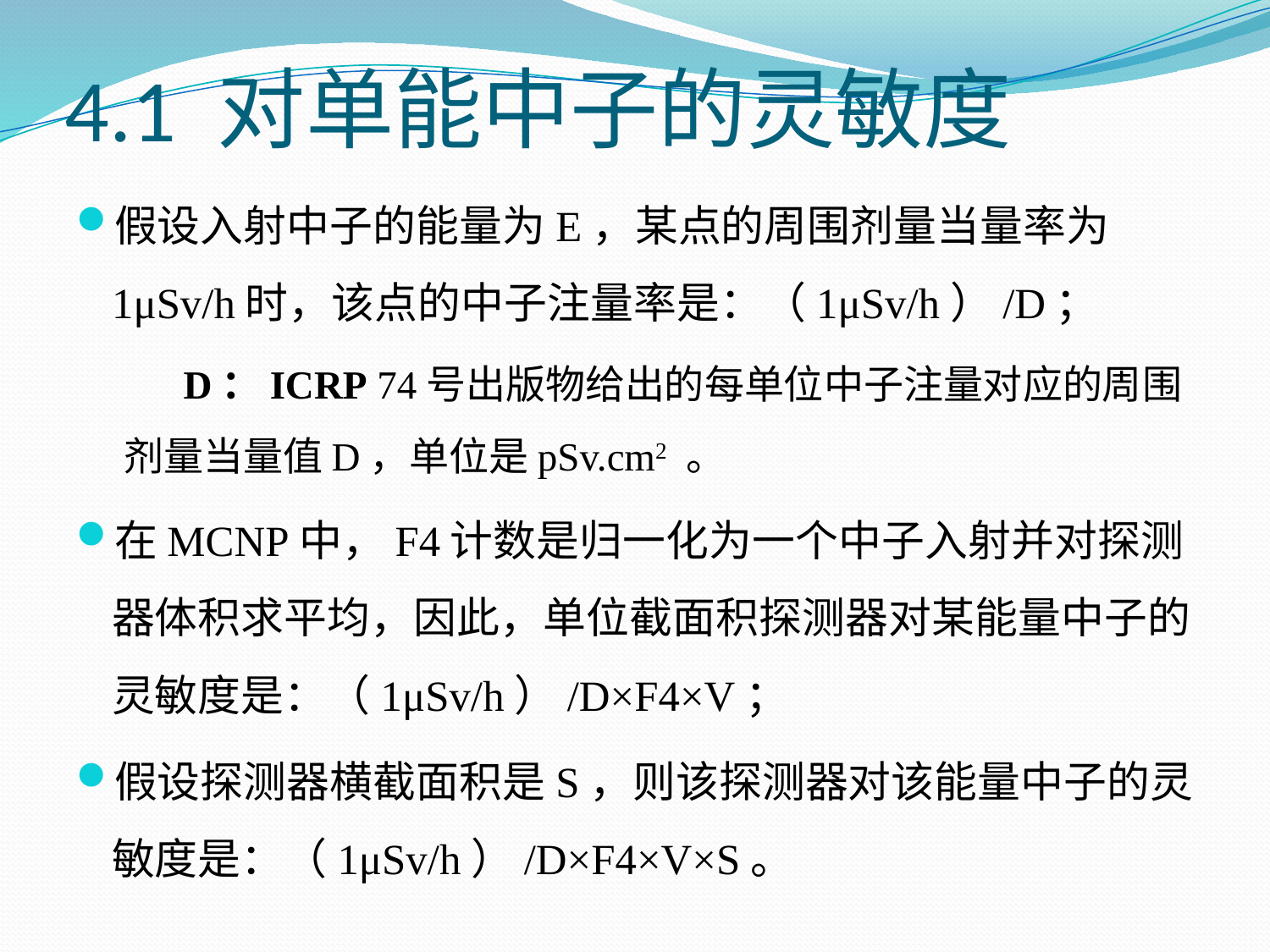

# 4.1 对单能中子的灵敏度
假设入射中子的能量为E，某点的周围剂量当量率为1μSv/h时，该点的中子注量率是：（1μSv/h）/D；
      D：ICRP 74号出版物给出的每单位中子注量对应的周围剂量当量值D，单位是pSv.cm2 。
在MCNP中，F4计数是归一化为一个中子入射并对探测器体积求平均，因此，单位截面积探测器对某能量中子的灵敏度是：（1μSv/h）/D×F4×V；
假设探测器横截面积是S，则该探测器对该能量中子的灵敏度是：（1μSv/h）/D×F4×V×S。